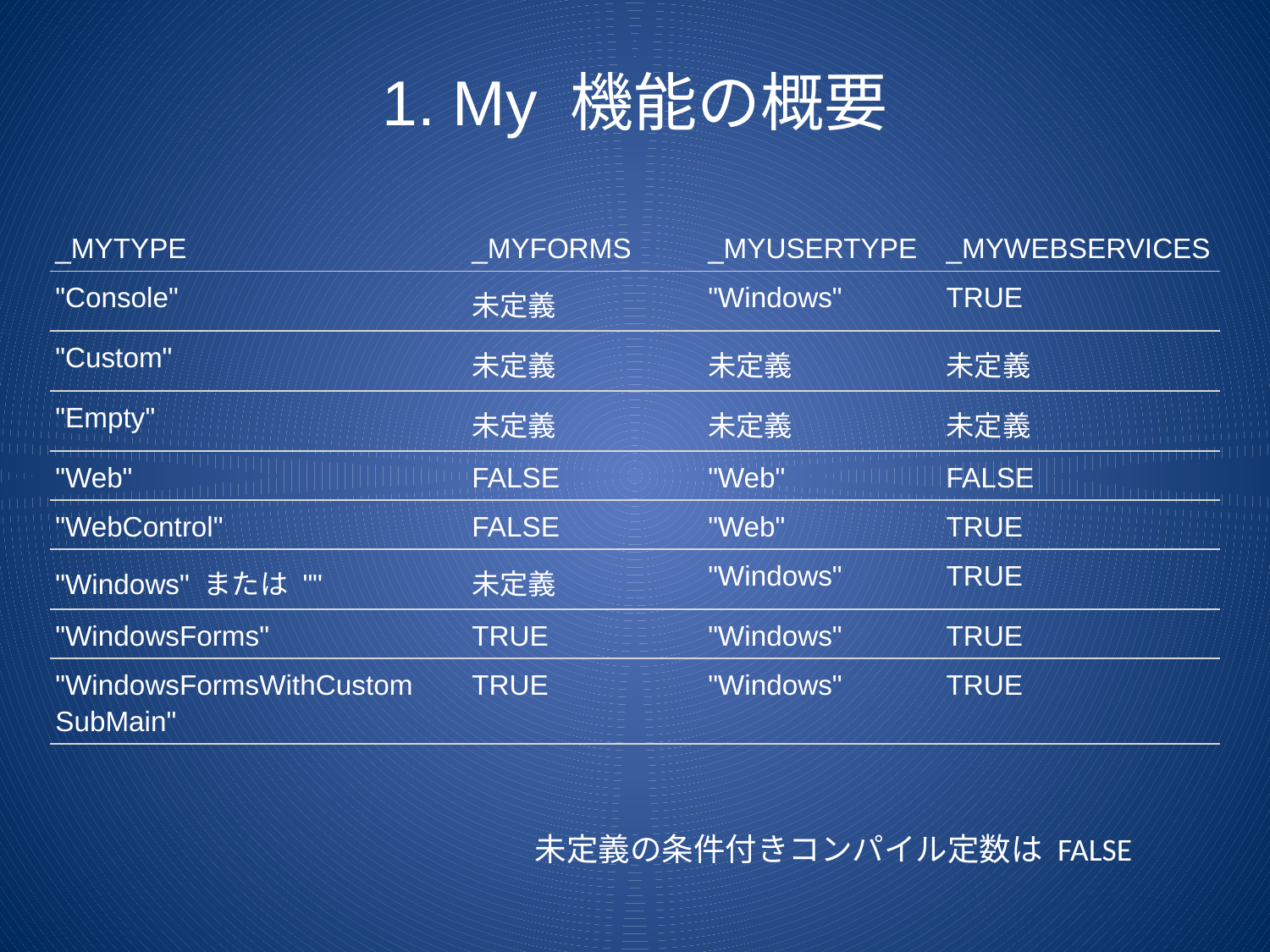

# 1. My 機能の概要
| \_MYTYPE | \_MYFORMS | \_MYUSERTYPE | \_MYWEBSERVICES |
| --- | --- | --- | --- |
| "Console" | 未定義 | "Windows" | TRUE |
| "Custom" | 未定義 | 未定義 | 未定義 |
| "Empty" | 未定義 | 未定義 | 未定義 |
| "Web" | FALSE | "Web" | FALSE |
| "WebControl" | FALSE | "Web" | TRUE |
| "Windows" または "" | 未定義 | "Windows" | TRUE |
| "WindowsForms" | TRUE | "Windows" | TRUE |
| "WindowsFormsWithCustom SubMain" | TRUE | "Windows" | TRUE |
未定義の条件付きコンパイル定数は FALSE